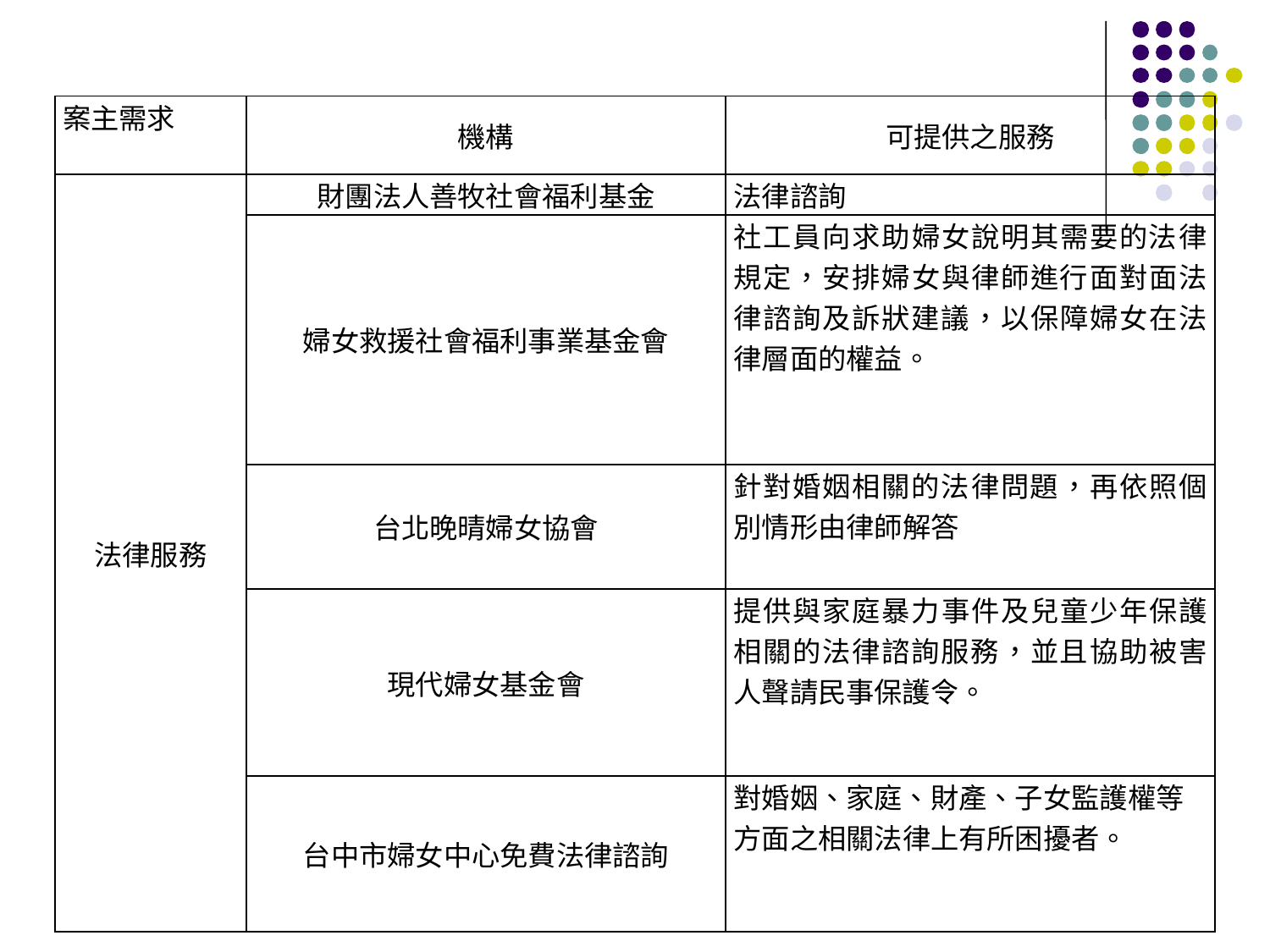

| 案主需求 | 機構 | 可提供之服務 |
| --- | --- | --- |
| 法律服務 | 財團法人善牧社會福利基金 | 法律諮詢 |
|  | 婦女救援社會福利事業基金會 | 社工員向求助婦女說明其需要的法律規定，安排婦女與律師進行面對面法律諮詢及訴狀建議，以保障婦女在法律層面的權益。 |
|  | 台北晚晴婦女協會 | 針對婚姻相關的法律問題，再依照個別情形由律師解答 |
|  | 現代婦女基金會 | 提供與家庭暴力事件及兒童少年保護相關的法律諮詢服務，並且協助被害人聲請民事保護令。 |
|  | 台中市婦女中心免費法律諮詢 | 對婚姻、家庭、財產、子女監護權等方面之相關法律上有所困擾者。 |